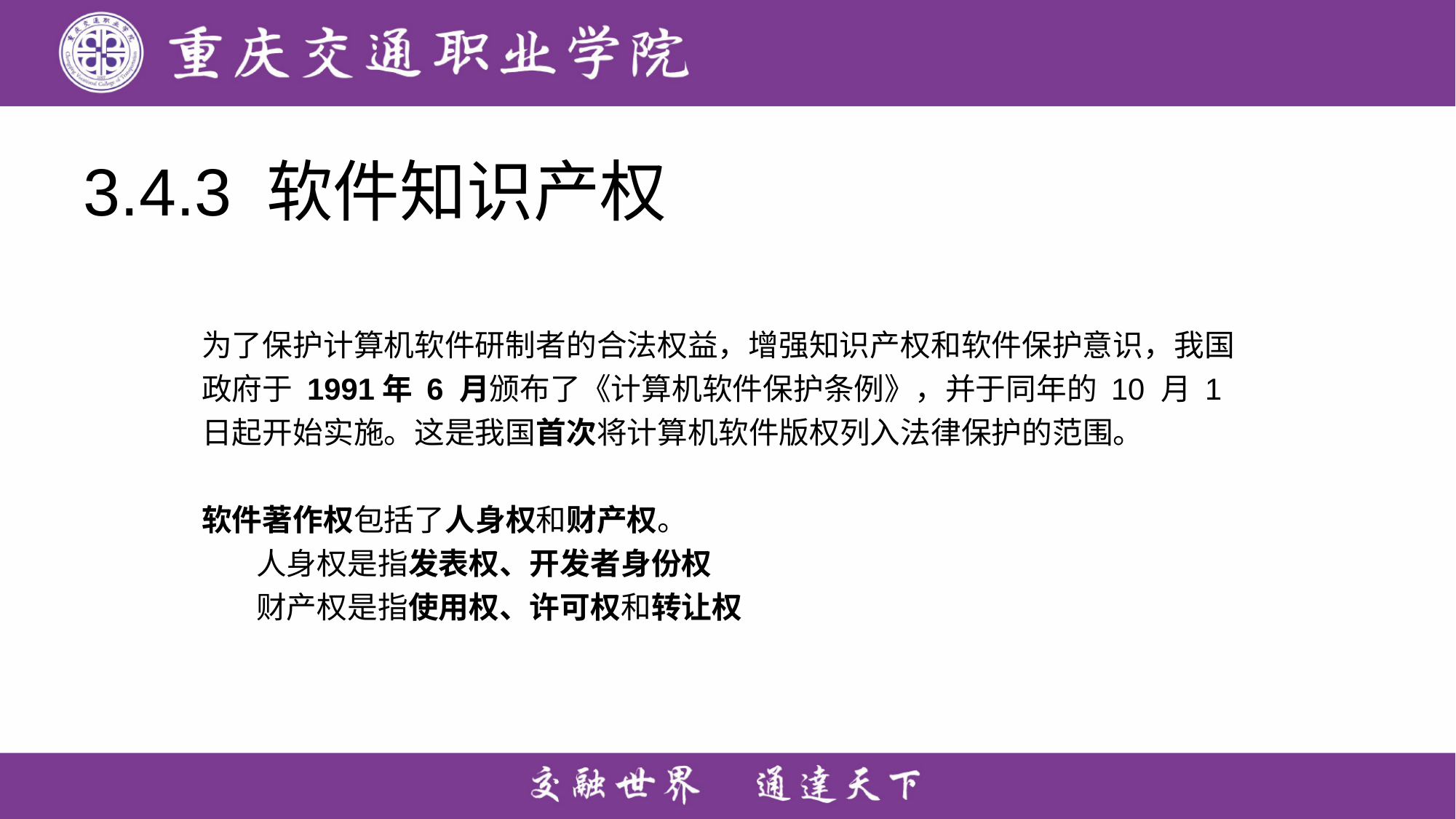

# 3.4.3 软件知识产权
为了保护计算机软件研制者的合法权益，增强知识产权和软件保护意识，我国政府于 1991年 6 月颁布了《计算机软件保护条例》，并于同年的 10 月 1 日起开始实施。这是我国首次将计算机软件版权列入法律保护的范围。

软件著作权包括了人身权和财产权。
人身权是指发表权、开发者身份权
财产权是指使用权、许可权和转让权